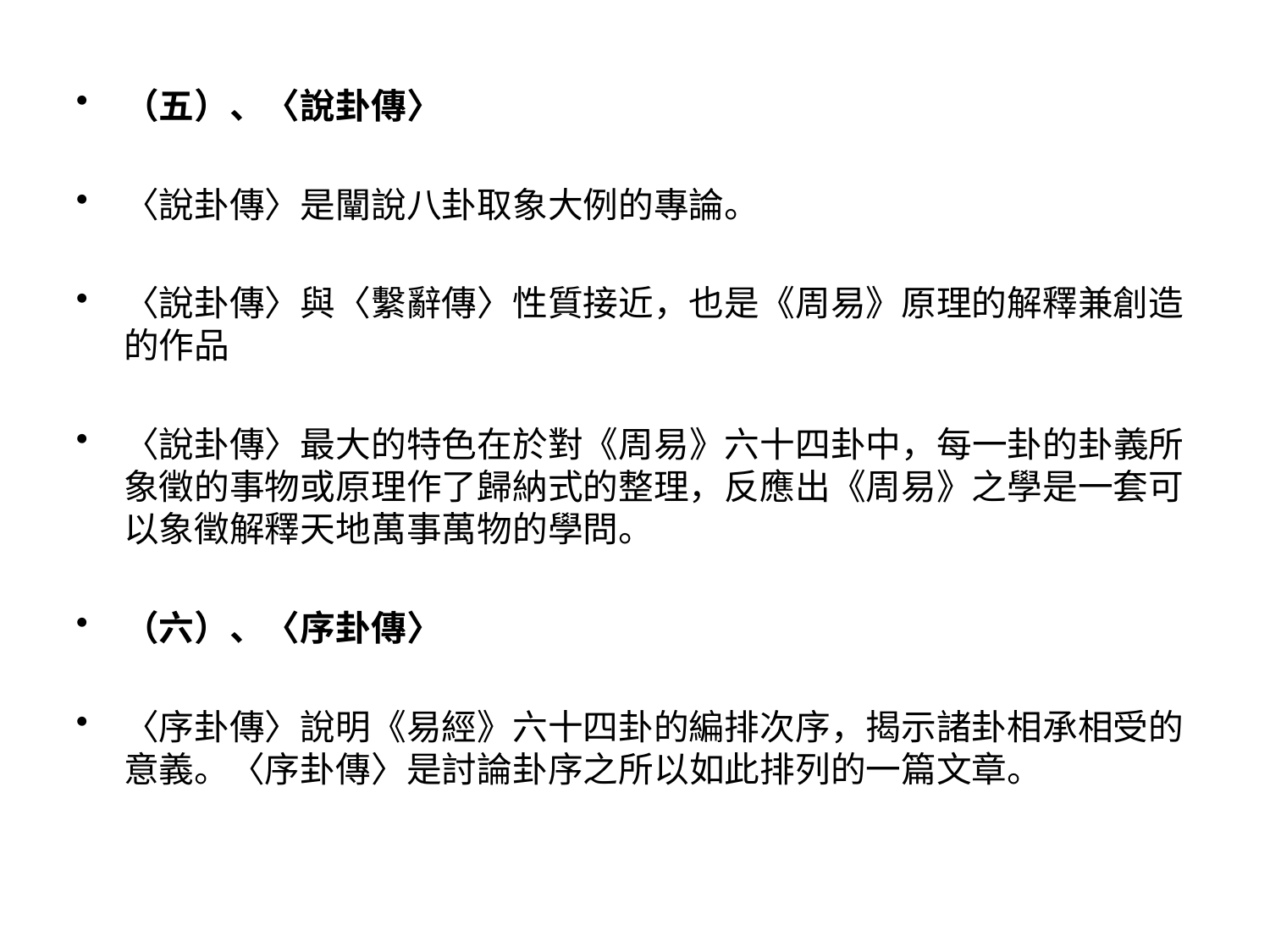

（五）、〈說卦傳〉

〈說卦傳〉是闡說八卦取象大例的專論。

〈說卦傳〉與〈繫辭傳〉性質接近，也是《周易》原理的解釋兼創造的作品

〈說卦傳〉最大的特色在於對《周易》六十四卦中，每一卦的卦義所象徵的事物或原理作了歸納式的整理，反應出《周易》之學是一套可以象徵解釋天地萬事萬物的學問。

（六）、〈序卦傳〉

〈序卦傳〉說明《易經》六十四卦的編排次序，揭示諸卦相承相受的意義。〈序卦傳〉是討論卦序之所以如此排列的一篇文章。